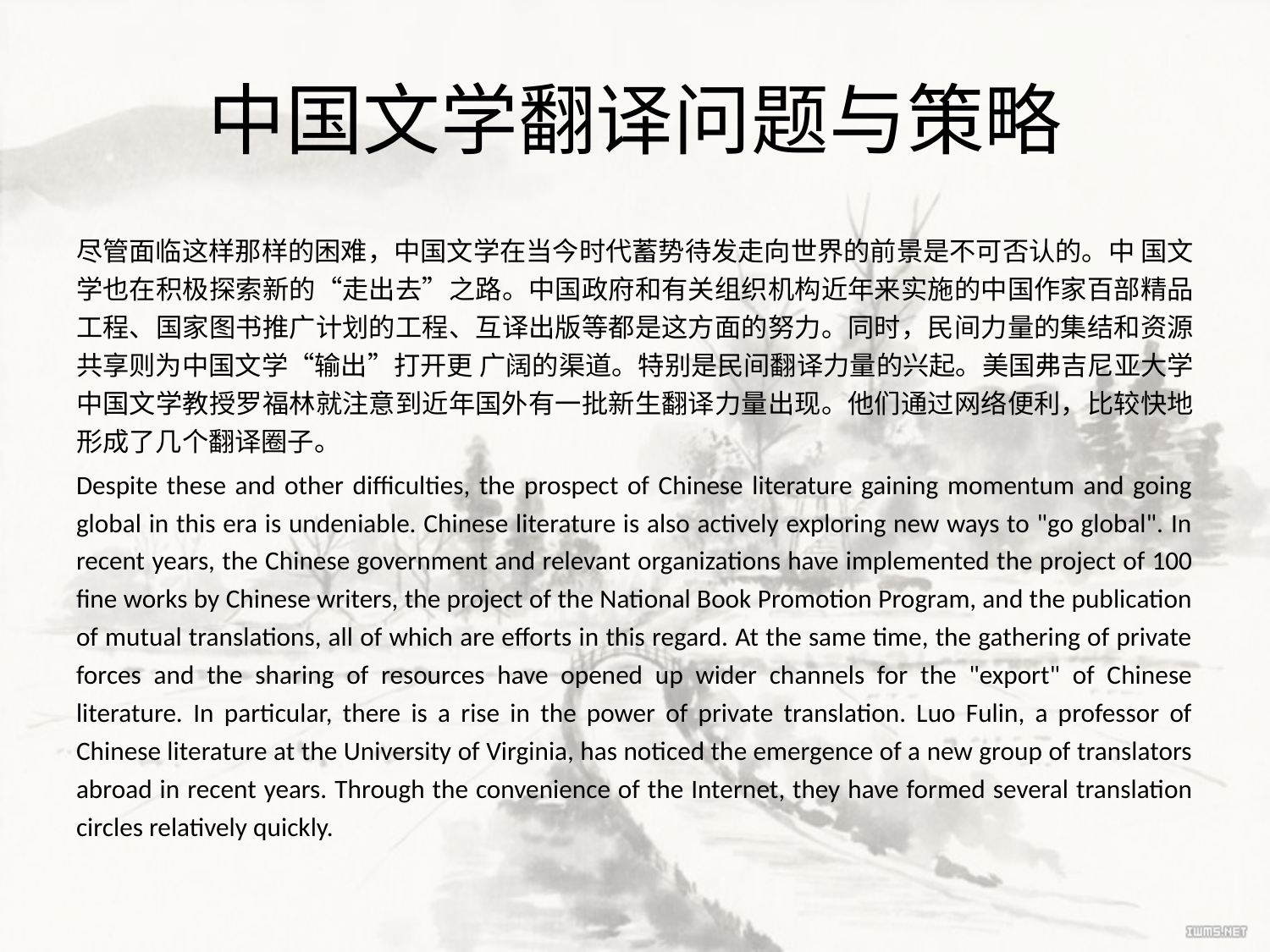

# 中国文学翻译问题与策略
尽管面临这样那样的困难，中国文学在当今时代蓄势待发走向世界的前景是不可否认的。中 国文学也在积极探索新的“走出去”之路。中国政府和有关组织机构近年来实施的中国作家百部精品工程、国家图书推广计划的工程、互译出版等都是这方面的努力。同时，民间力量的集结和资源共享则为中国文学“输出”打开更 广阔的渠道。特别是民间翻译力量的兴起。美国弗吉尼亚大学中国文学教授罗福林就注意到近年国外有一批新生翻译力量出现。他们通过网络便利，比较快地形成了几个翻译圈子。
Despite these and other difficulties, the prospect of Chinese literature gaining momentum and going global in this era is undeniable. Chinese literature is also actively exploring new ways to "go global". In recent years, the Chinese government and relevant organizations have implemented the project of 100 fine works by Chinese writers, the project of the National Book Promotion Program, and the publication of mutual translations, all of which are efforts in this regard. At the same time, the gathering of private forces and the sharing of resources have opened up wider channels for the "export" of Chinese literature. In particular, there is a rise in the power of private translation. Luo Fulin, a professor of Chinese literature at the University of Virginia, has noticed the emergence of a new group of translators abroad in recent years. Through the convenience of the Internet, they have formed several translation circles relatively quickly.